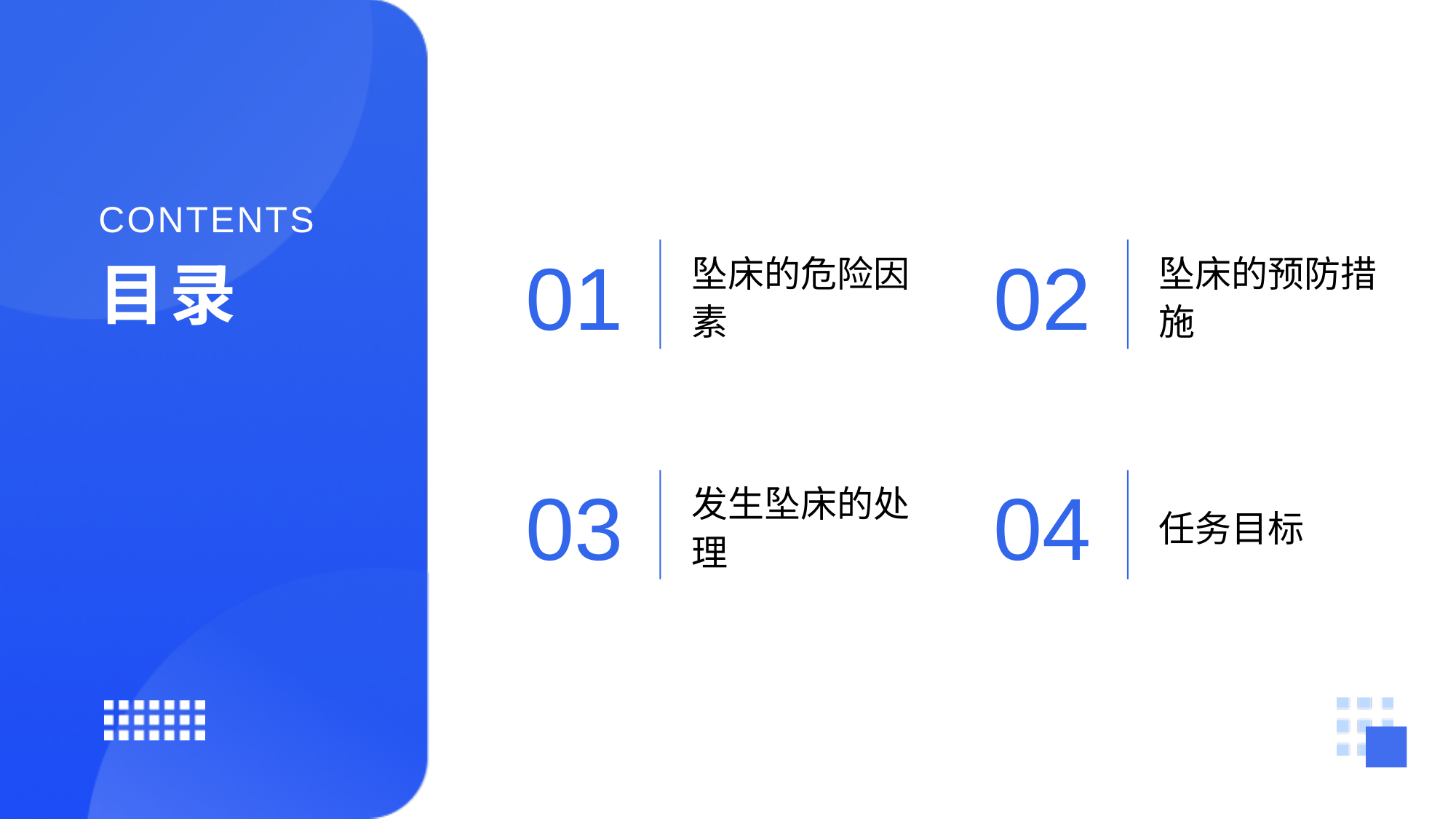

CONTENTS
01
02

坠床的危险因素

坠床的预防措施
03
04

发生坠床的处理

任务目标
目录